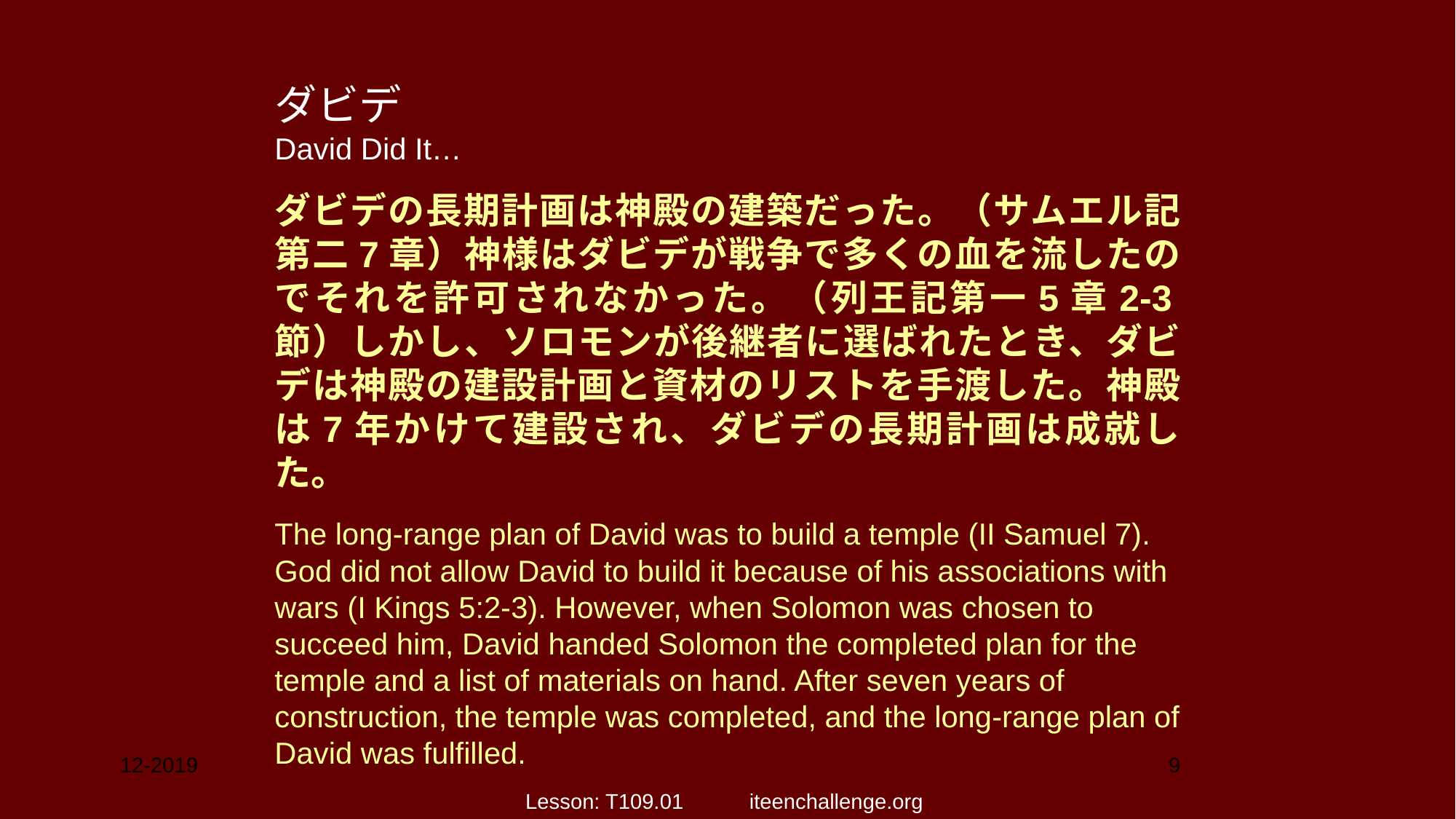

ダビデ
David Did It…

ダビデの長期計画は神殿の建築だった。（サムエル記第二7章）神様はダビデが戦争で多くの血を流したのでそれを許可されなかった。（列王記第一5章2-3節）しかし、ソロモンが後継者に選ばれたとき、ダビデは神殿の建設計画と資材のリストを手渡した。神殿は7年かけて建設され、ダビデの長期計画は成就した。

The long-range plan of David was to build a temple (II Samuel 7). God did not allow David to build it because of his associations with wars (I Kings 5:2-3). However, when Solomon was chosen to succeed him, David handed Solomon the completed plan for the temple and a list of materials on hand. After seven years of construction, the temple was completed, and the long-range plan of David was fulfilled.
12-2019
9
Lesson: T109.01           iteenchallenge.org